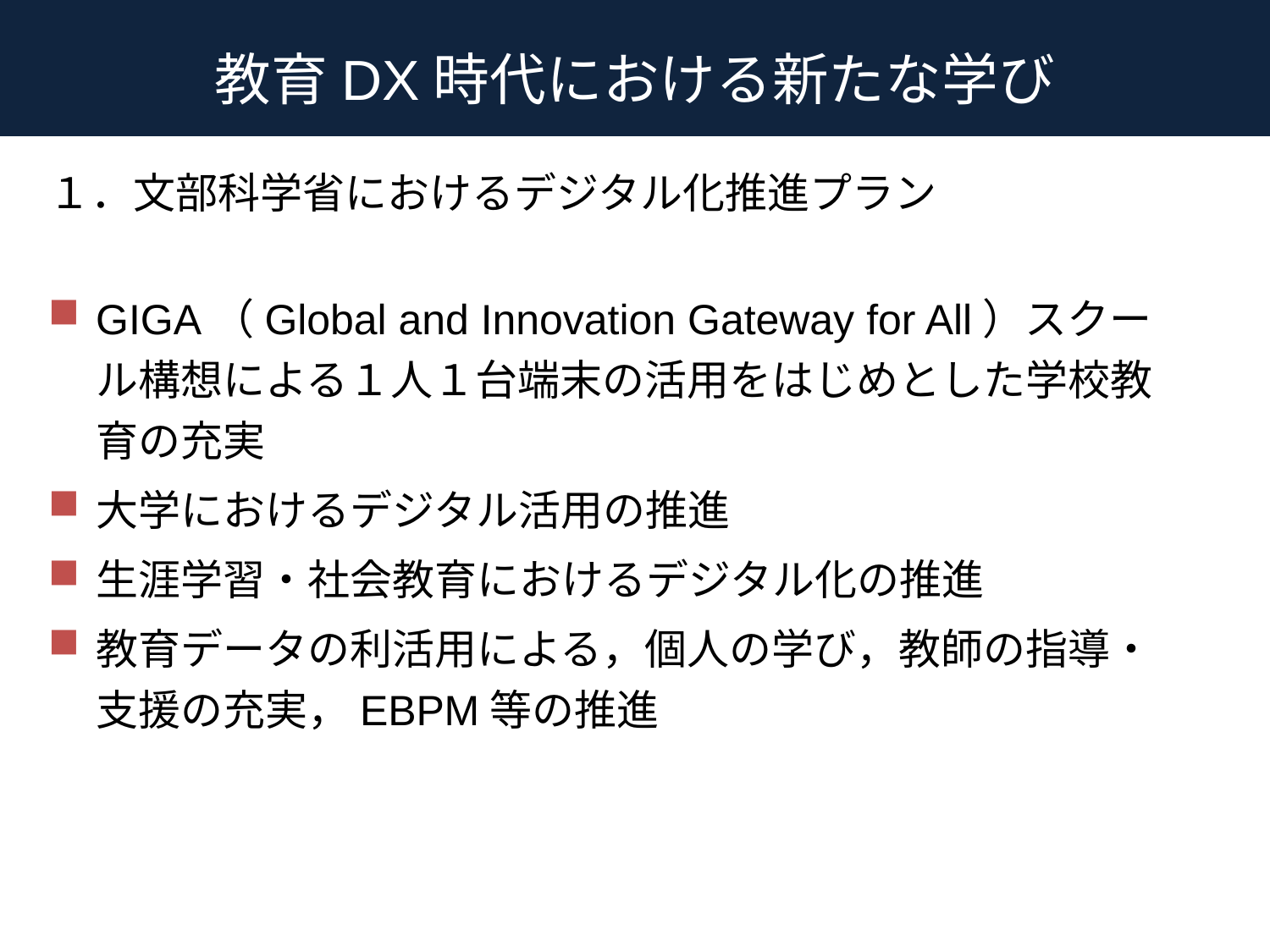

# 教育DX時代における新たな学び
１．文部科学省におけるデジタル化推進プラン
GIGA（Global and Innovation Gateway for All）スクール構想による１人１台端末の活用をはじめとした学校教育の充実
大学におけるデジタル活用の推進
生涯学習・社会教育におけるデジタル化の推進
教育データの利活用による，個人の学び，教師の指導・支援の充実，EBPM等の推進